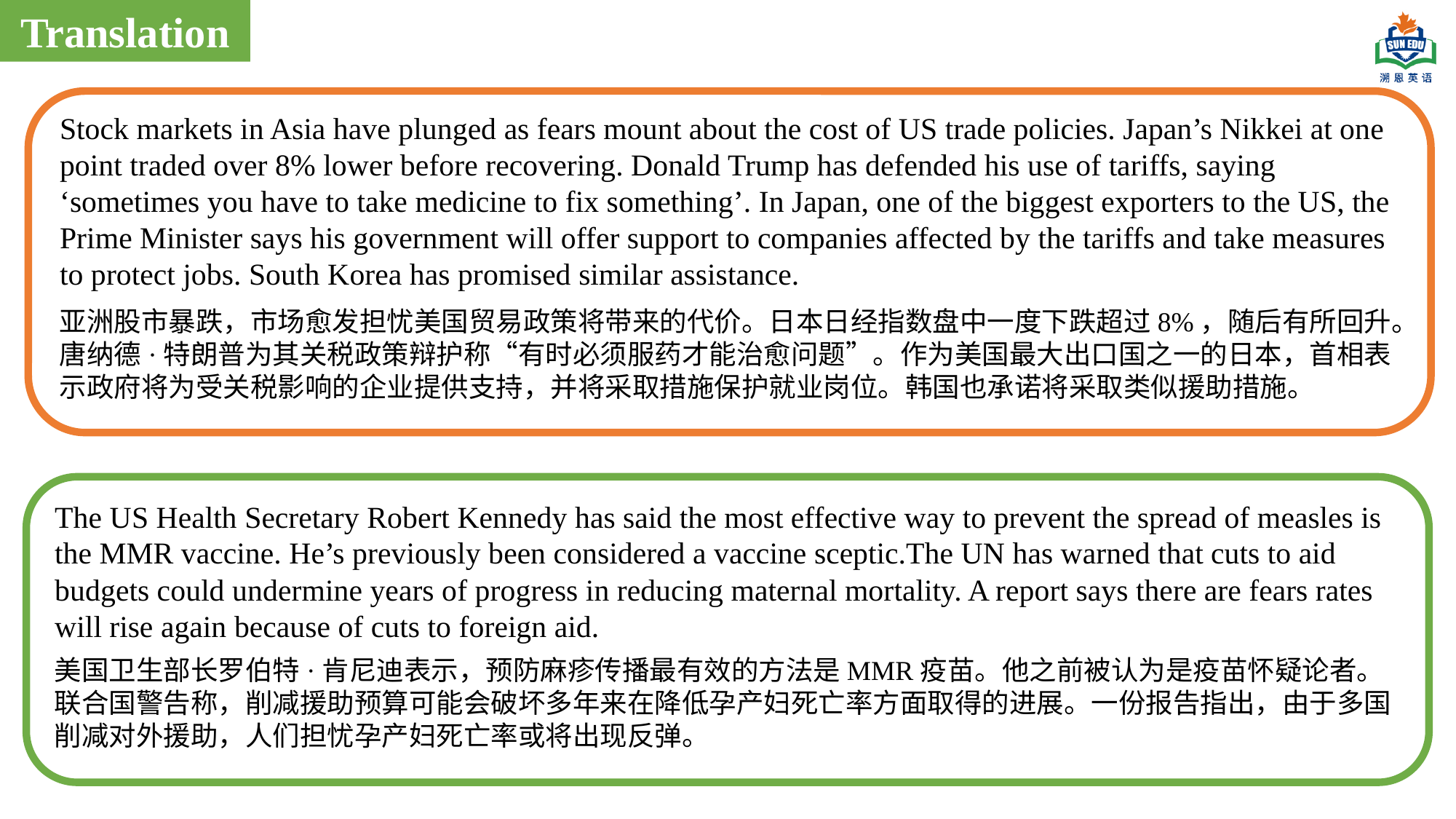

Translation

Stock markets in Asia have plunged as fears mount about the cost of US trade policies. Japan’s Nikkei at one point traded over 8% lower before recovering. Donald Trump has defended his use of tariffs, saying ‘sometimes you have to take medicine to fix something’. In Japan, one of the biggest exporters to the US, the Prime Minister says his government will offer support to companies affected by the tariffs and take measures to protect jobs. South Korea has promised similar assistance.
亚洲股市暴跌，市场愈发担忧美国贸易政策将带来的代价。日本日经指数盘中一度下跌超过8%，随后有所回升。唐纳德·特朗普为其关税政策辩护称“有时必须服药才能治愈问题”。作为美国最大出口国之一的日本，首相表示政府将为受关税影响的企业提供支持，并将采取措施保护就业岗位。韩国也承诺将采取类似援助措施。

The US Health Secretary Robert Kennedy has said the most effective way to prevent the spread of measles is the MMR vaccine. He’s previously been considered a vaccine sceptic.The UN has warned that cuts to aid budgets could undermine years of progress in reducing maternal mortality. A report says there are fears rates will rise again because of cuts to foreign aid.
美国卫生部长罗伯特·肯尼迪表示，预防麻疹传播最有效的方法是MMR疫苗。他之前被认为是疫苗怀疑论者。联合国警告称，削减援助预算可能会破坏多年来在降低孕产妇死亡率方面取得的进展。一份报告指出，由于多国削减对外援助，人们担忧孕产妇死亡率或将出现反弹。